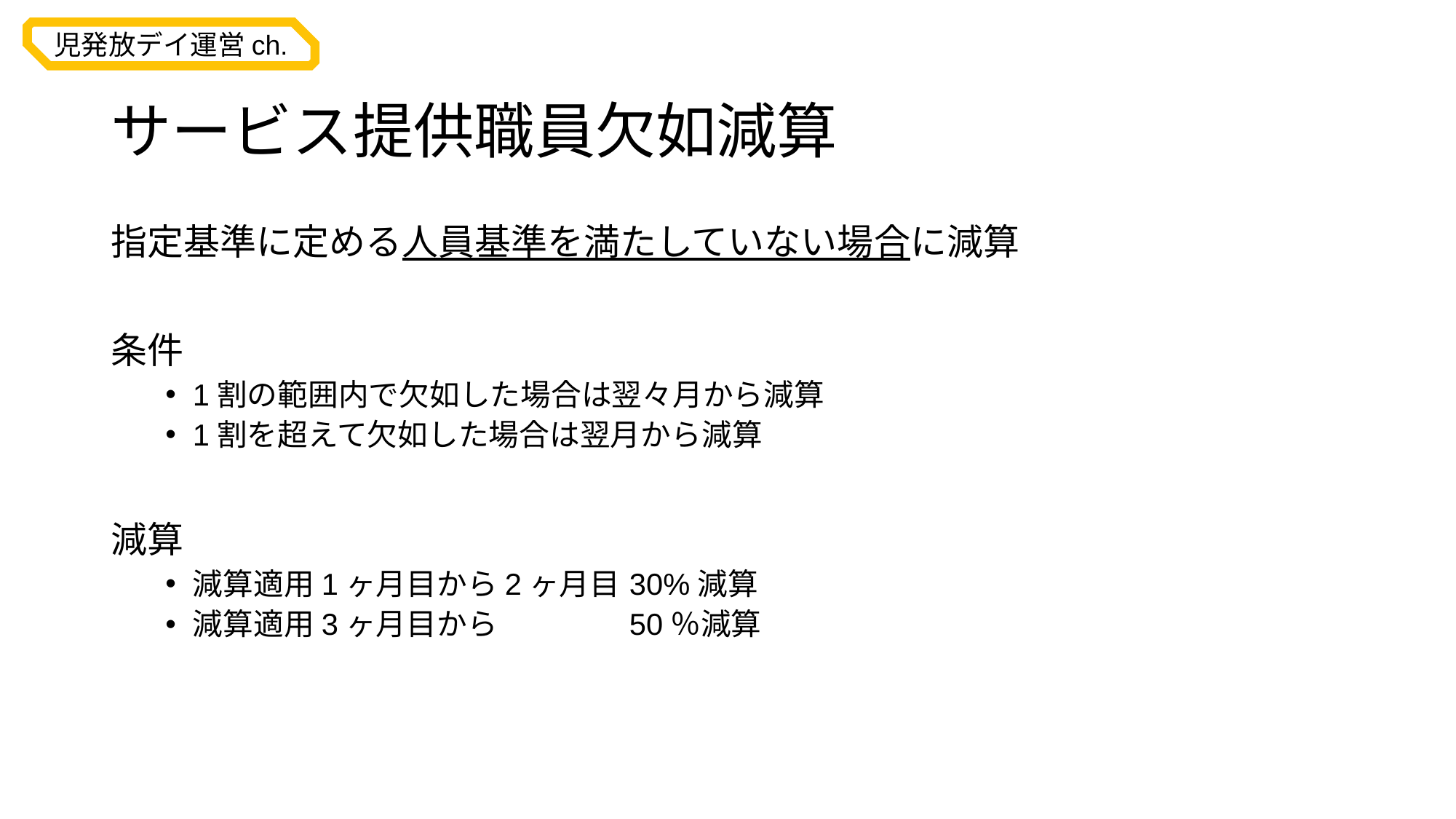

# サービス提供職員欠如減算
指定基準に定める人員基準を満たしていない場合に減算

条件
1割の範囲内で欠如した場合は翌々月から減算
1割を超えて欠如した場合は翌月から減算

減算
減算適用1ヶ月目から2ヶ月目	30%減算
減算適用3ヶ月目から		50％減算